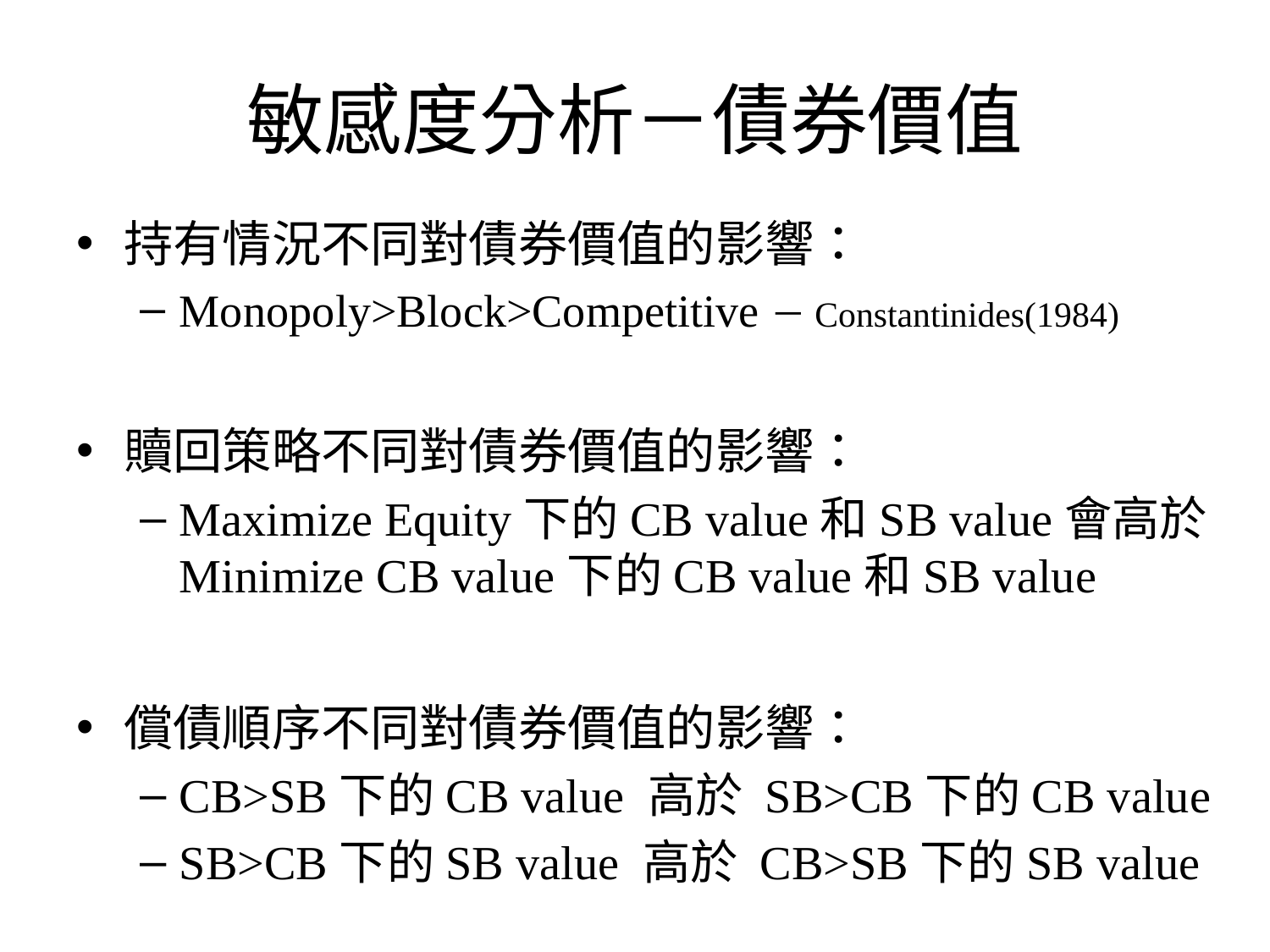

# 敏感度分析－債券價值
持有情況不同對債券價值的影響：
Monopoly>Block>Competitive－Constantinides(1984)

贖回策略不同對債券價值的影響：
Maximize Equity下的CB value和SB value會高於Minimize CB value下的CB value和SB value

償債順序不同對債券價值的影響：
CB>SB下的CB value 高於 SB>CB下的CB value
SB>CB下的SB value 高於 CB>SB下的SB value